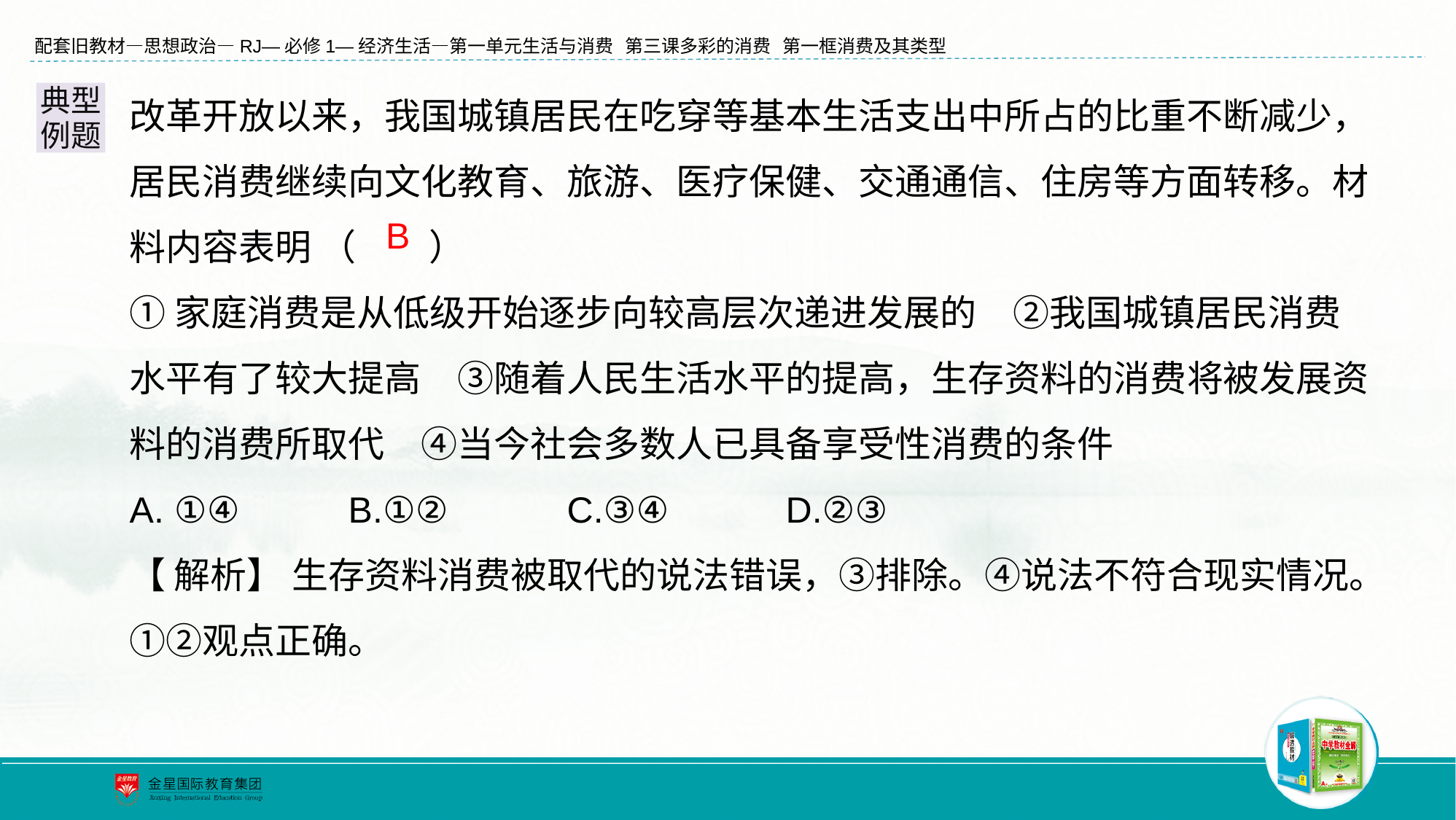

改革开放以来，我国城镇居民在吃穿等基本生活支出中所占的比重不断减少，居民消费继续向文化教育、旅游、医疗保健、交通通信、住房等方面转移。材料内容表明 （　　）
①家庭消费是从低级开始逐步向较高层次递进发展的　②我国城镇居民消费水平有了较大提高　③随着人民生活水平的提高，生存资料的消费将被发展资料的消费所取代　④当今社会多数人已具备享受性消费的条件
A. ①④ 	B.①② 	C.③④ 	D.②③
【 解析】 生存资料消费被取代的说法错误，③排除。④说法不符合现实情况。①②观点正确。
典型例题
B